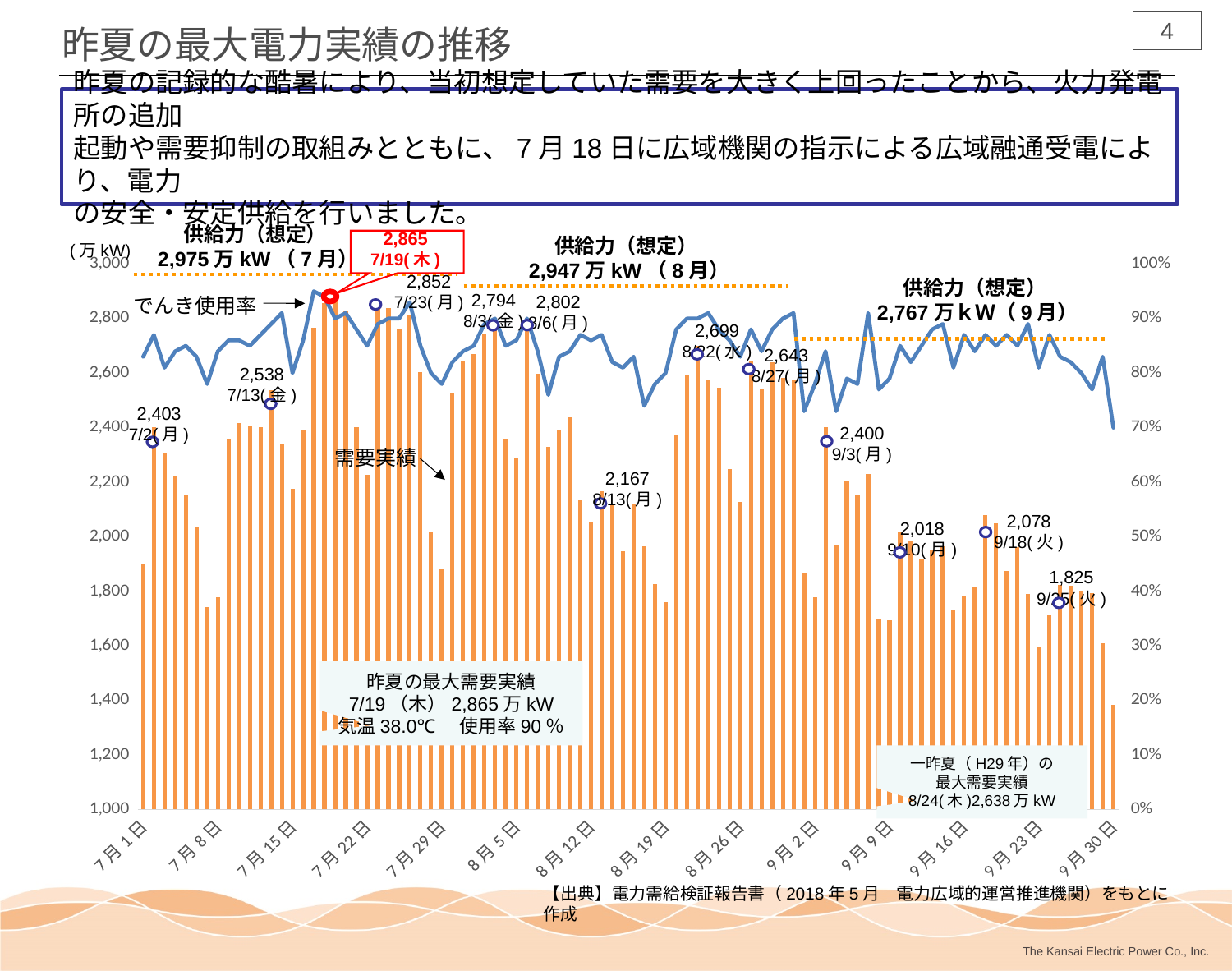

4
# 昨夏の最大電力実績の推移
昨夏の記録的な酷暑により、当初想定していた需要を大きく上回ったことから、火力発電所の追加
起動や需要抑制の取組みとともに、7月18日に広域機関の指示による広域融通受電により、電力
の安全・安定供給を行いました。
2,865
7/19(木)
供給力（想定）
 2,975万kW（7月）

(万kW)
供給力（想定）
 2,947万kW（8月）

### Chart

| Category |  |  |
|---|---|---|
| 42917 | 1898.2 | 0.83 |
| 42918 | 2403.2 | 0.87 |
| 42919 | 2303.9 | 0.81 |
| 42920 | 2220.9 | 0.84 |
| 42921 | 2155.0 | 0.85 |
| 42922 | 2038.0 | 0.83 |
| 42923 | 1741.2 | 0.78 |
| 42924 | 1779.3 | 0.84 |
| 42925 | 2360.8 | 0.86 |
| 42926 | 2415.6 | 0.86 |
| 42927 | 2408.9 | 0.85 |
| 42928 | 2400.9 | 0.87 |
| 42929 | 2537.5 | 0.89 |
| 42930 | 2339.5 | 0.91 |
| 42931 | 2174.9 | 0.8 |
| 42932 | 2393.0 | 0.86 |
| 42933 | 2767.1 | 0.95 |
| 42934 | 2855.7 | 0.94 |
| 42935 | 2865.0 | 0.9 |
| 42936 | 2828.7 | 0.91 |
| 42937 | 2401.1 | 0.88 |
| 42938 | 2226.9 | 0.85 |
| 42939 | 2852.0 | 0.89 |
| 42940 | 2839.0 | 0.9 |
| 42941 | 2764.6 | 0.9 |
| 42942 | 2810.4 | 0.93 |
| 42943 | 2604.7 | 0.85 |
| 42944 | 2016.9 | 0.8 |
| 42945 | 1879.5 | 0.78 |
| 42946 | 2527.1 | 0.82 |
| 42947 | 2645.0 | 0.84 |
| 42948 | 2670.3 | 0.85 |
| 42949 | 2744.5 | 0.89 |
| 42950 | 2793.5 | 0.9 |
| 42951 | 2359.0 | 0.85 |
| 42952 | 2289.6 | 0.86 |
| 42953 | 2801.5 | 0.9 |
| 42954 | 2598.6 | 0.84 |
| 42955 | 2330.2 | 0.76 |
| 42956 | 2389.1 | 0.83 |
| 42957 | 2438.1 | 0.84 |
| 42958 | 2132.7 | 0.87 |
| 42959 | 2055.4 | 0.86 |
| 42960 | 2167.2 | 0.87 |
| 42961 | 2114.3 | 0.82 |
| 42962 | 1945.7 | 0.81 |
| 42963 | 2120.5 | 0.83 |
| 42964 | 1966.2 | 0.74 |
| 42965 | 1825.5 | 0.78 |
| 42966 | 1759.1 | 0.8 |
| 42967 | 2370.4 | 0.88 |
| 42968 | 2591.1 | 0.9 |
| 42969 | 2698.6 | 0.9 |
| 42970 | 2573.0 | 0.91 |
| 42971 | 2546.3 | 0.88 |
| 42972 | 2247.3 | 0.86 |
| 42973 | 2128.8 | 0.83 |
| 42974 | 2642.8 | 0.88 |
| 42975 | 2542.1 | 0.84 |
| 42976 | 2639.8 | 0.88 |
| 42977 | 2583.9 | 0.9 |
| 42978 | 2574.3 | 0.91 |
| 42979 | 1868.2 | 0.73 |
| 42980 | 1778.0 | 0.78 |
| 42981 | 2400.4 | 0.84 |
| 42982 | 1970.5 | 0.73 |
| 42983 | 2202.1 | 0.79 |
| 42984 | 2151.4 | 0.78 |
| 42985 | 2230.1 | 0.91 |
| 42986 | 1699.2 | 0.77 |
| 42987 | 1694.4 | 0.79 |
| 42988 | 2017.9 | 0.85 |
| 42989 | 1986.5 | 0.82 |
| 42990 | 1918.0 | 0.85 |
| 42991 | 1952.4 | 0.88 |
| 42992 | 1964.2 | 0.89 |
| 42993 | 1733.2 | 0.81 |
| 42994 | 1781.5 | 0.87 |
| 42995 | 1813.8 | 0.84 |
| 42996 | 2078.0 | 0.87 |
| 42997 | 2050.5 | 0.85 |
| 42998 | 1875.3 | 0.87 |
| 42999 | 1962.6 | 0.85 |
| 43000 | 1790.0 | 0.89 |
| 43001 | 1595.6 | 0.81 |
| 43002 | 1711.0 | 0.87 |
| 43003 | 1824.8 | 0.83 |
| 43004 | 1819.4 | 0.82 |
| 43005 | 1798.7 | 0.8 |
| 43006 | 1794.8 | 0.77 |
| 43007 | 1608.5 | 0.83 |
| 43008 | 1382.3 | 0.7 |
2,852
7/23(月)
供給力（想定）
 2,767万ｋＷ（9月）
2,794
8/3(金)
2,802
8/6(月)
でんき使用率

2,699
8/22(水)

2,643
8/27(月)

2,538
7/13(金)

2,403
7/2(月)

2,400
9/3(月)

需要実績
2,167
8/13(月)

2,078
9/18(火)
2,018
9/10(月)

1,825
9/25(火)

昨夏の最大需要実績
7/19（木）2,865万kW
気温38.0℃　使用率90％
一昨夏（H29年）の
最大需要実績
8/24(木)2,638万kW
【出典】電力需給検証報告書（2018年5月　電力広域的運営推進機関）をもとに作成